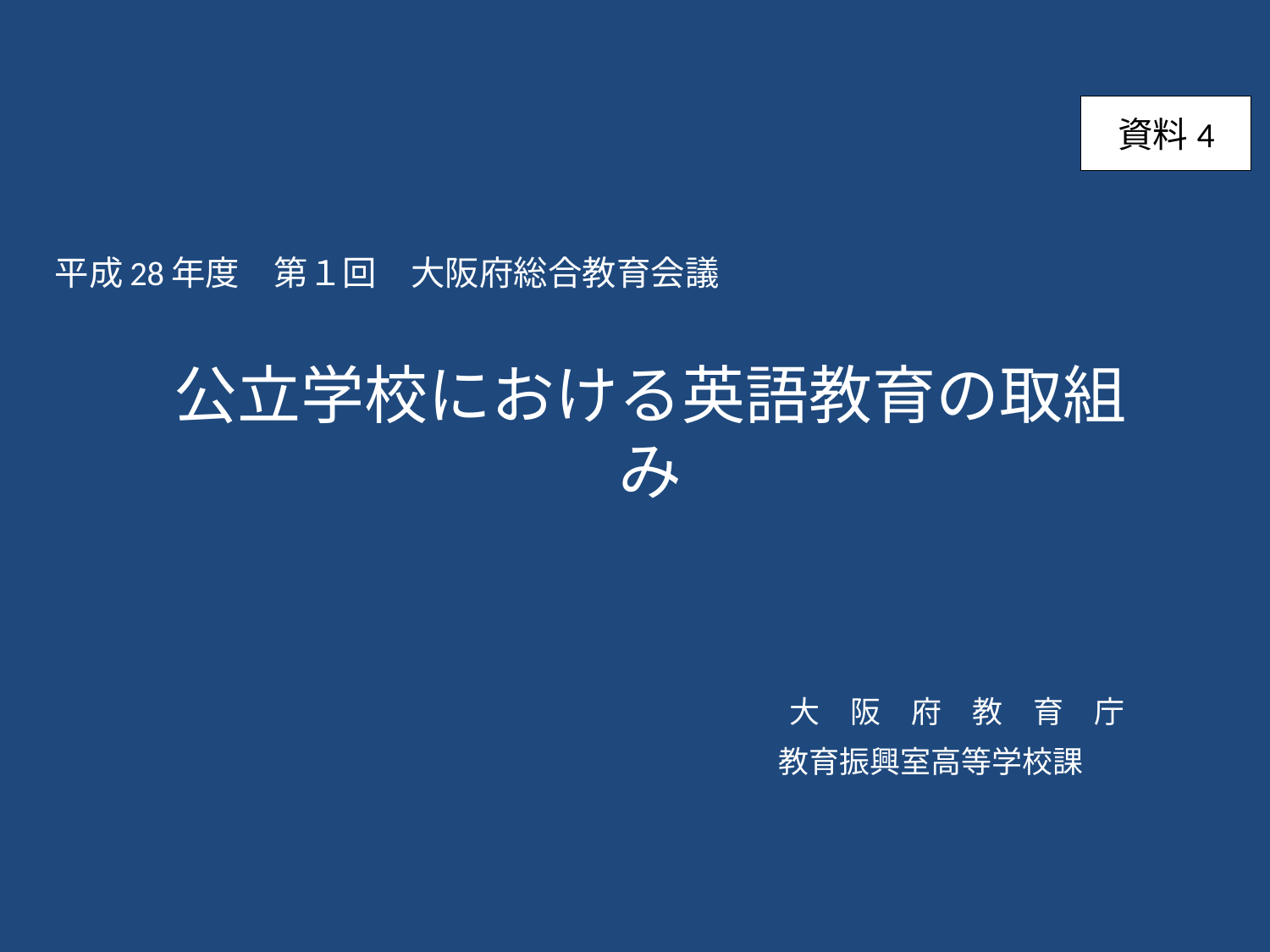

資料4
平成28年度　第１回　大阪府総合教育会議
# 公立学校における英語教育の取組み
大　阪　府　教　育　庁
 教育振興室高等学校課